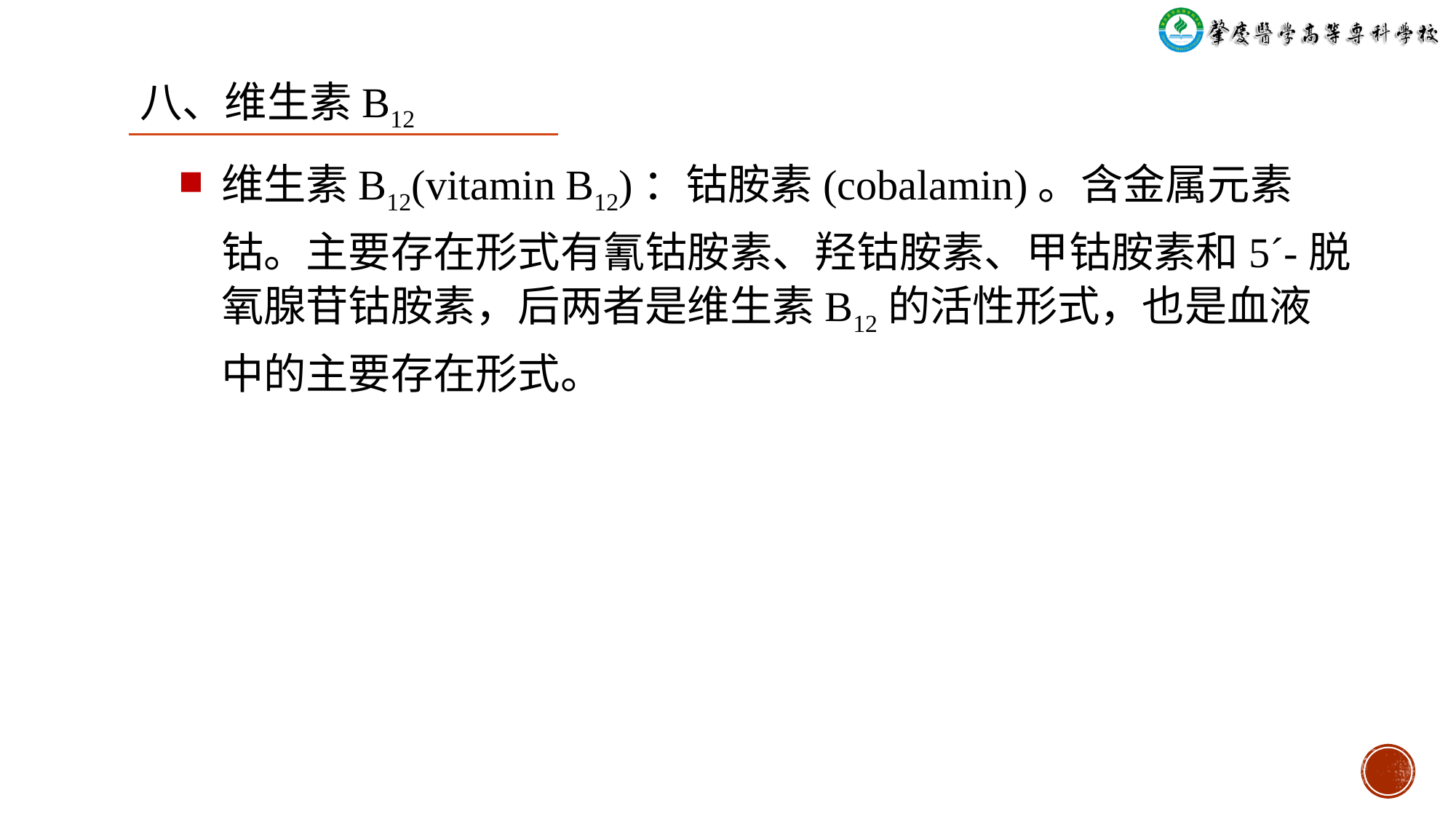

八、维生素B12
维生素B12(vitamin B12)：钴胺素(cobalamin)。含金属元素钴。主要存在形式有氰钴胺素、羟钴胺素、甲钴胺素和5´-脱氧腺苷钴胺素，后两者是维生素B12的活性形式，也是血液中的主要存在形式。